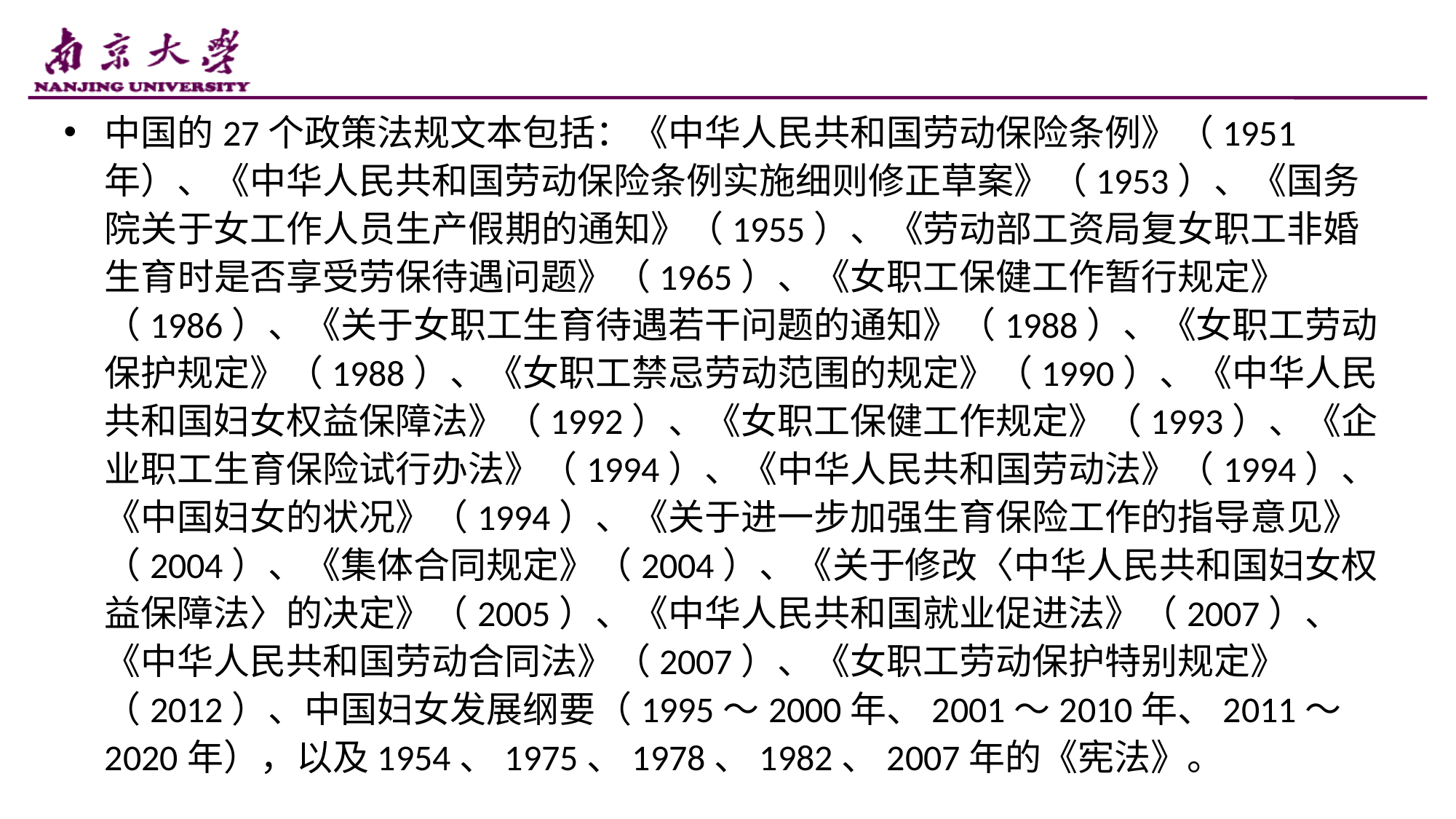

中国的27个政策法规文本包括：《中华人民共和国劳动保险条例》（1951年）、《中华人民共和国劳动保险条例实施细则修正草案》（1953）、《国务院关于女工作人员生产假期的通知》（1955）、《劳动部工资局复女职工非婚生育时是否享受劳保待遇问题》（1965）、《女职工保健工作暂行规定》（1986）、《关于女职工生育待遇若干问题的通知》（1988）、《女职工劳动保护规定》（1988）、《女职工禁忌劳动范围的规定》（1990）、《中华人民共和国妇女权益保障法》（1992）、《女职工保健工作规定》（1993）、《企业职工生育保险试行办法》（1994）、《中华人民共和国劳动法》（1994）、《中国妇女的状况》（1994）、《关于进一步加强生育保险工作的指导意见》（2004）、《集体合同规定》（2004）、《关于修改〈中华人民共和国妇女权益保障法〉的决定》（2005）、《中华人民共和国就业促进法》（2007）、《中华人民共和国劳动合同法》（2007）、《女职工劳动保护特别规定》（2012）、中国妇女发展纲要（1995～2000年、2001～2010年、2011～2020年），以及1954、1975、1978、1982、2007年的《宪法》。